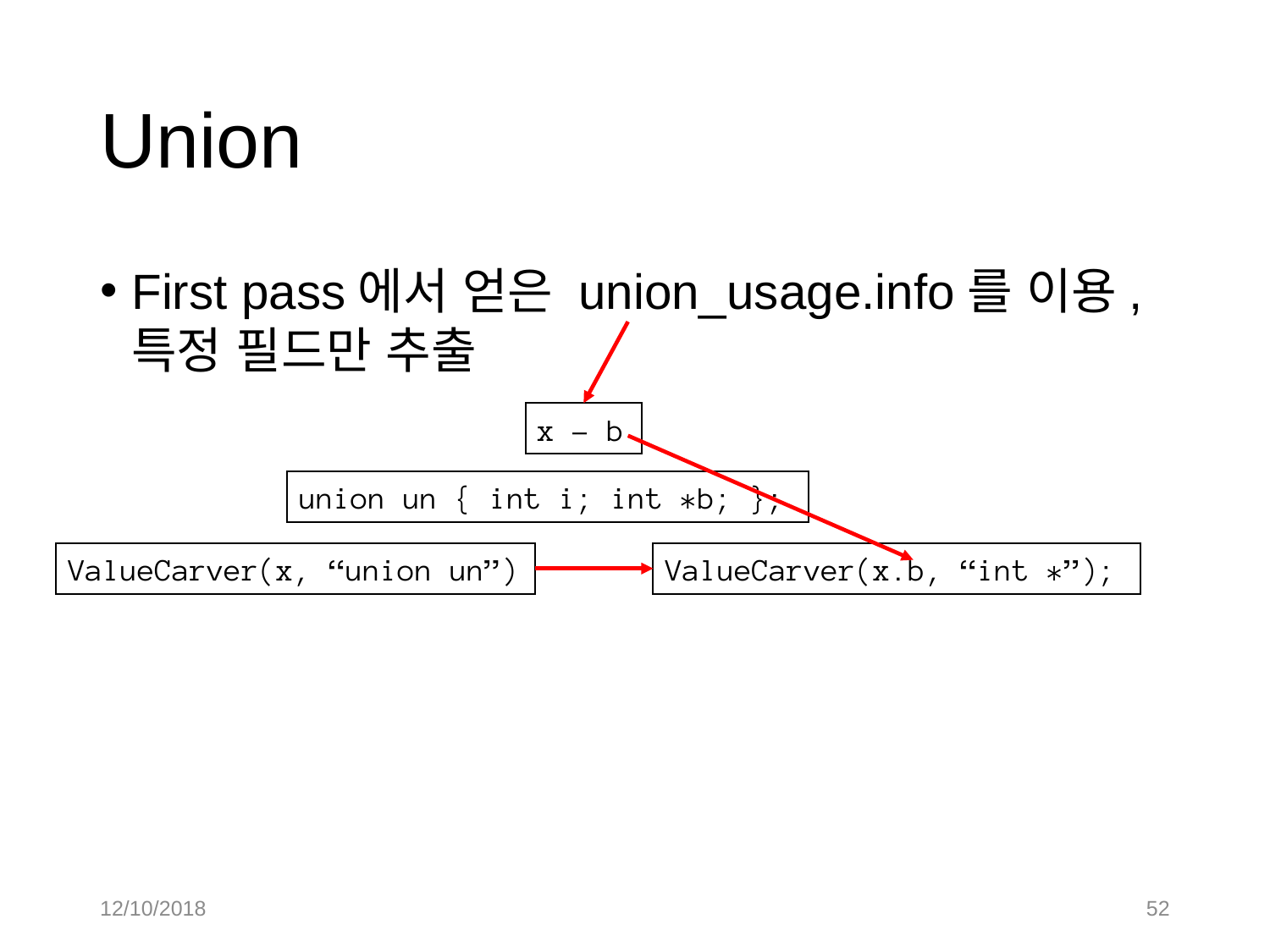

# Union
First pass에서 얻은 union_usage.info를 이용, 특정 필드만 추출
x - b
union un { int i; int *b; };
ValueCarver(x, “union un”)
ValueCarver(x.b, “int *”);
12/10/2018
52